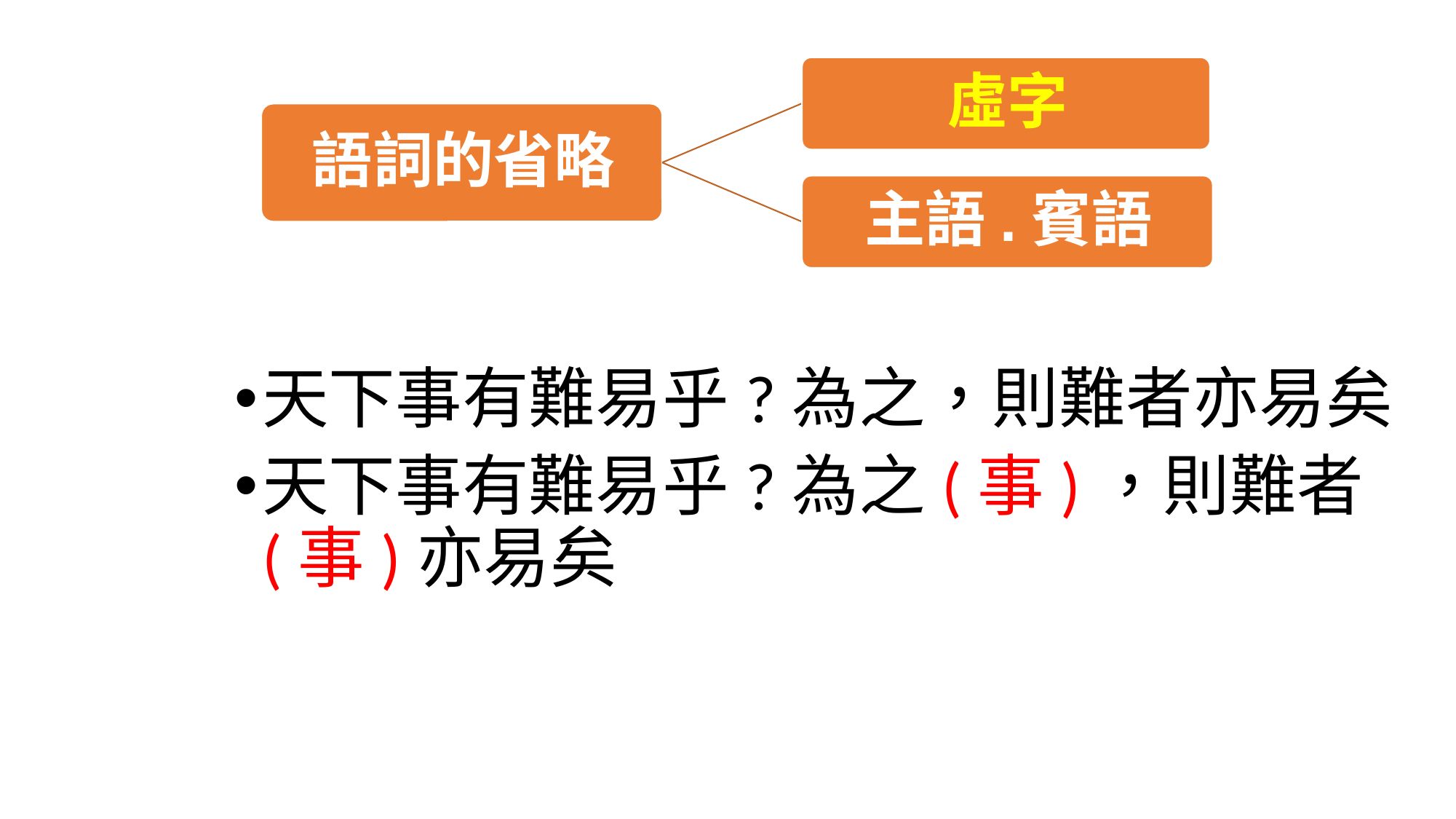

語詞的省略

虛字

主語.賓語
天下事有難易乎?為之，則難者亦易矣
天下事有難易乎?為之(事)，則難者(事)亦易矣